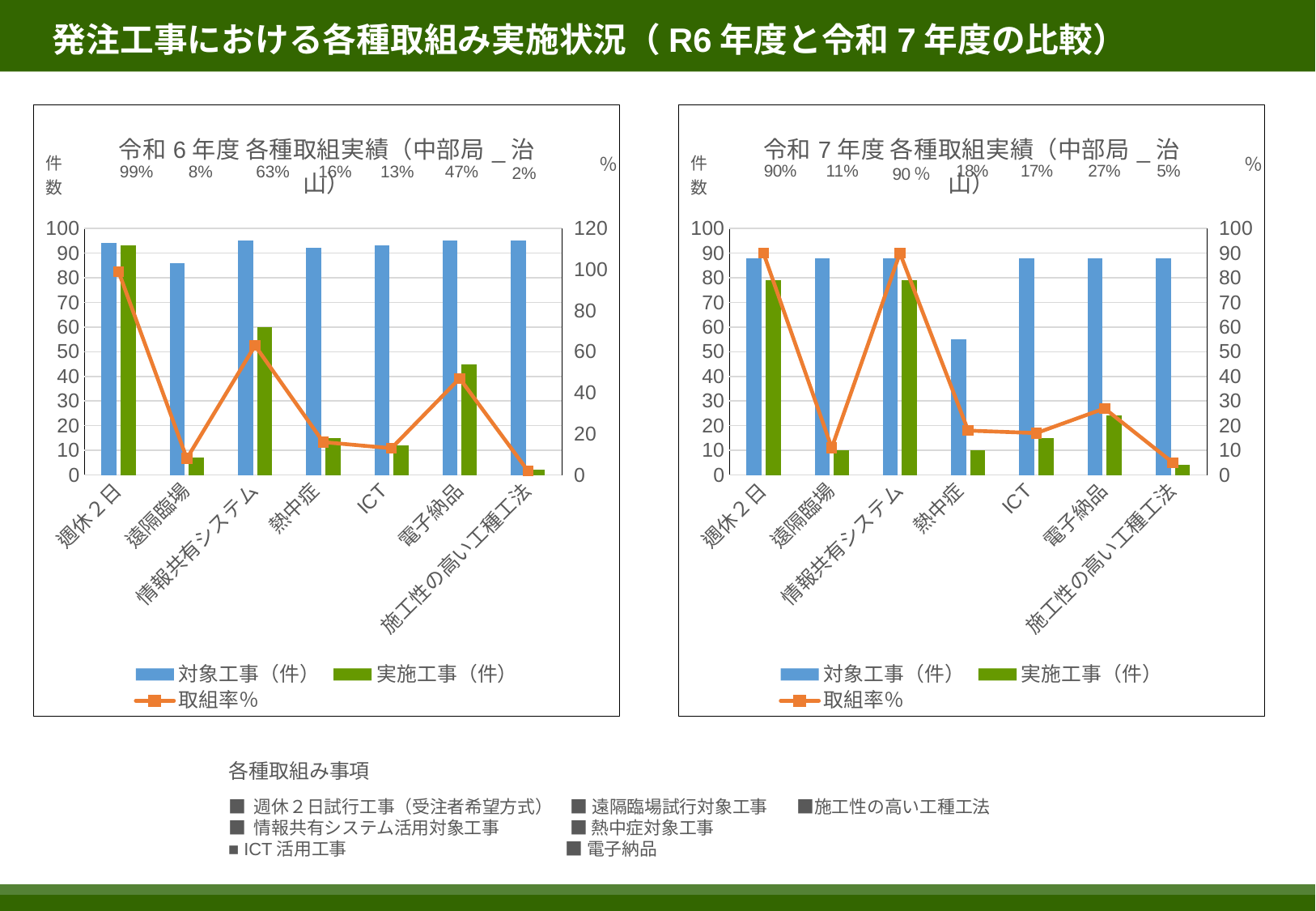

発注工事における各種取組み実施状況（R6年度と令和7年度の比較）

### Chart: 令和7年度 各種取組実績（中部局_治山）

| Category | 対象工事（件） | 実施工事（件） | 取組率％ |
|---|---|---|---|
| 週休２日 | 88.0 | 79.0 | 90.0 |
| 遠隔臨場 | 88.0 | 10.0 | 11.0 |
| 情報共有システム | 88.0 | 79.0 | 90.0 |
| 熱中症
 | 55.0 | 10.0 | 18.0 |
| ICT
 | 88.0 | 15.0 | 17.0 |
| 電子納品 | 88.0 | 24.0 | 27.0 |
| 施工性の高い工種工法 | 88.0 | 4.0 | 5.0 |

### Chart: 令和6年度 各種取組実績（中部局_治山）

| Category | 対象工事（件） | 実施工事（件） | 取組率％ |
|---|---|---|---|
| 週休２日 | 94.0 | 93.0 | 99.0 |
| 遠隔臨場 | 86.0 | 7.0 | 8.0 |
| 情報共有システム | 95.0 | 60.0 | 63.0 |
| 熱中症
 | 92.0 | 15.0 | 16.0 |
| ICT
 | 93.0 | 12.0 | 13.0 |
| 電子納品 | 95.0 | 45.0 | 47.0 |
| 施工性の高い工種工法 | 95.0 | 2.0 | 2.0 |
16%
13%
47%
8%
63%
99%
2%
各種取組み事項

■ 週休２日試行工事（受注者希望方式）　■ 遠隔臨場試行対象工事   　■施工性の高い工種工法
■ 情報共有システム活用対象工事　　　　■ 熱中症対象工事
■ ICT活用工事　　　　　　　　　　　　  ■ 電子納品